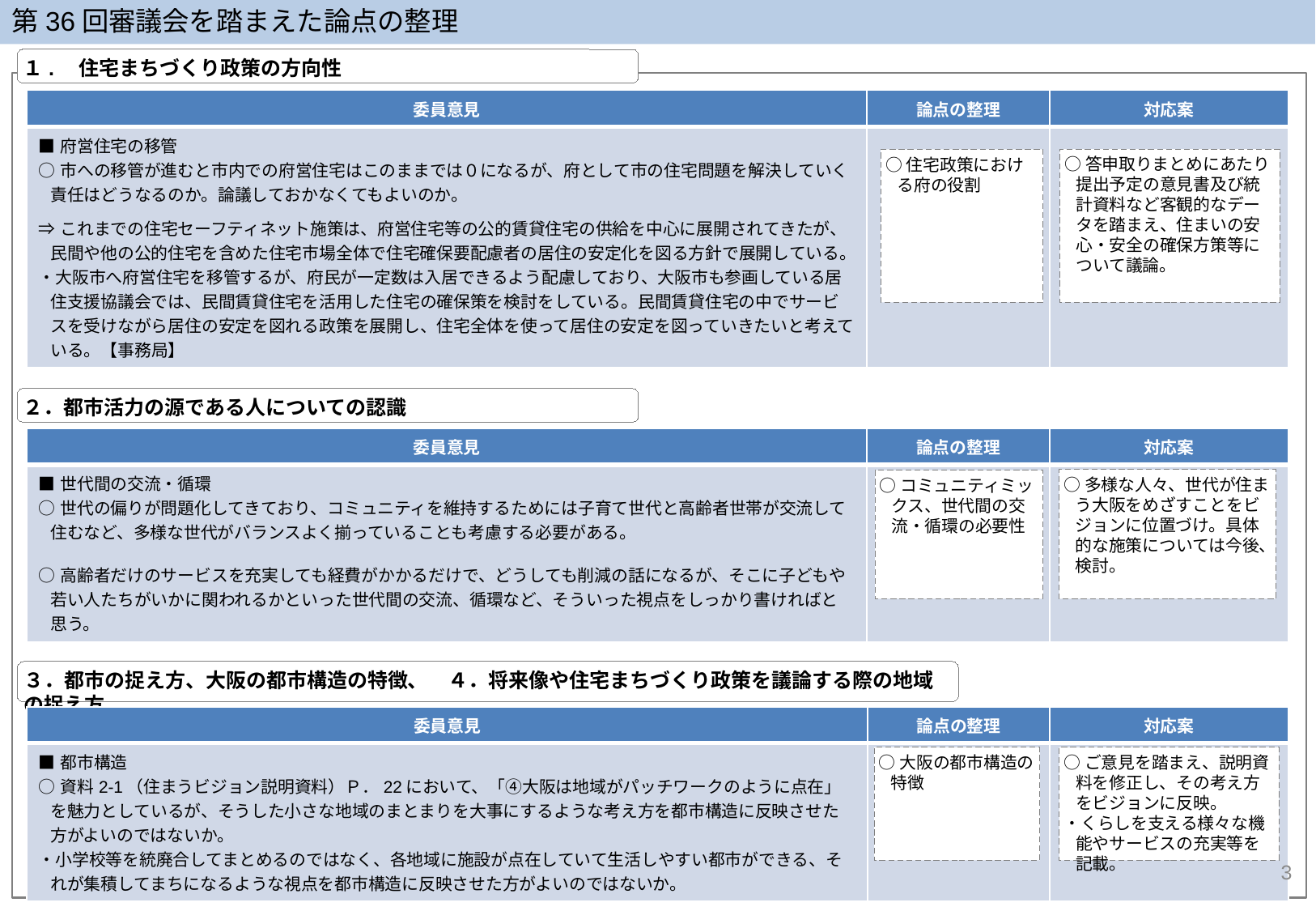

第36回審議会を踏まえた論点の整理
１.　住宅まちづくり政策の方向性

| 委員意見 | 論点の整理 | 対応案 |
| --- | --- | --- |
| ■府営住宅の移管 ○市への移管が進むと市内での府営住宅はこのままでは０になるが、府として市の住宅問題を解決していく責任はどうなるのか。論議しておかなくてもよいのか。 ⇒これまでの住宅セーフティネット施策は、府営住宅等の公的賃貸住宅の供給を中心に展開されてきたが、民間や他の公的住宅を含めた住宅市場全体で住宅確保要配慮者の居住の安定化を図る方針で展開している。 ・大阪市へ府営住宅を移管するが、府民が一定数は入居できるよう配慮しており、大阪市も参画している居住支援協議会では、民間賃貸住宅を活用した住宅の確保策を検討をしている。民間賃貸住宅の中でサービスを受けながら居住の安定を図れる政策を展開し、住宅全体を使って居住の安定を図っていきたいと考えている。【事務局】 |  |  |
○答申取りまとめにあたり提出予定の意見書及び統計資料など客観的なデータを踏まえ、住まいの安心・安全の確保方策等について議論。
○住宅政策における府の役割
２．都市活力の源である人についての認識
| 委員意見 | 論点の整理 | 対応案 |
| --- | --- | --- |
| ■世代間の交流・循環 ○世代の偏りが問題化してきており、コミュニティを維持するためには子育て世代と高齢者世帯が交流して住むなど、多様な世代がバランスよく揃っていることも考慮する必要がある。 ○高齢者だけのサービスを充実しても経費がかかるだけで、どうしても削減の話になるが、そこに子どもや若い人たちがいかに関われるかといった世代間の交流、循環など、そういった視点をしっかり書ければと思う。 |  |  |
○多様な人々、世代が住まう大阪をめざすことをビジョンに位置づけ。具体的な施策については今後、検討。
○コミュニティミックス、世代間の交流・循環の必要性
３．都市の捉え方、大阪の都市構造の特徴、　４．将来像や住宅まちづくり政策を議論する際の地域の捉え方
| 委員意見 | 論点の整理 | 対応案 |
| --- | --- | --- |
| ■都市構造 ○資料2-1（住まうビジョン説明資料）Ｐ．22において、「④大阪は地域がパッチワークのように点在」を魅力としているが、そうした小さな地域のまとまりを大事にするような考え方を都市構造に反映させた方がよいのではないか。 ・小学校等を統廃合してまとめるのではなく、各地域に施設が点在していて生活しやすい都市ができる、それが集積してまちになるような視点を都市構造に反映させた方がよいのではないか。 |  |  |
○大阪の都市構造の特徴
○ご意見を踏まえ、説明資料を修正し、その考え方をビジョンに反映。
・くらしを支える様々な機能やサービスの充実等を記載。
3